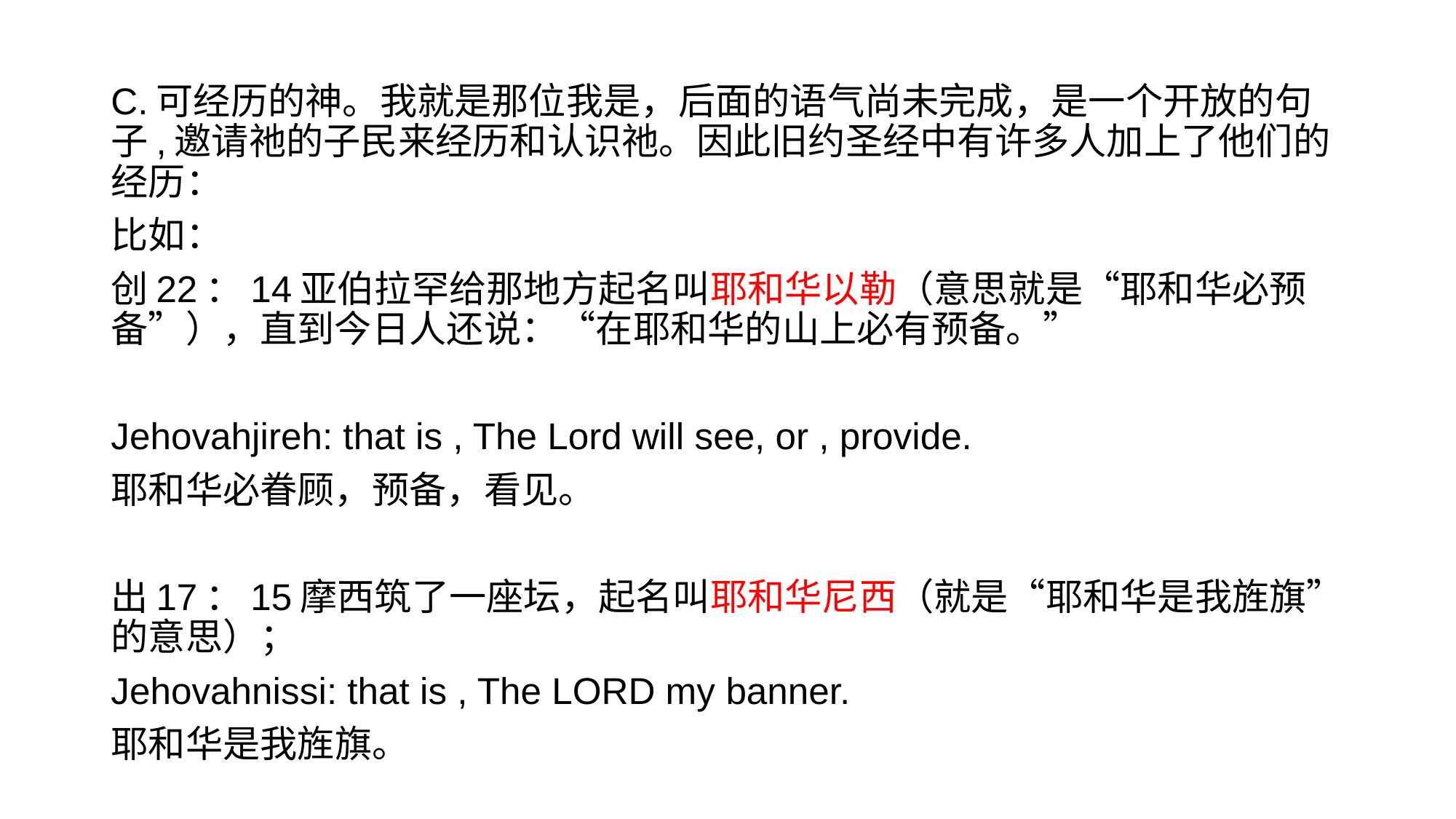

C.可经历的神。我就是那位我是，后面的语气尚未完成，是一个开放的句子,邀请祂的子民来经历和认识祂。因此旧约圣经中有许多人加上了他们的经历：
比如：
创22：14亚伯拉罕给那地方起名叫耶和华以勒（意思就是“耶和华必预备”），直到今日人还说：“在耶和华的山上必有预备。”

Jehovahjireh: that is , The Lord will see, or , provide.
耶和华必眷顾，预备，看见。

出17：15摩西筑了一座坛，起名叫耶和华尼西（就是“耶和华是我旌旗”的意思）；
Jehovahnissi: that is , The LORD my banner.
耶和华是我旌旗。